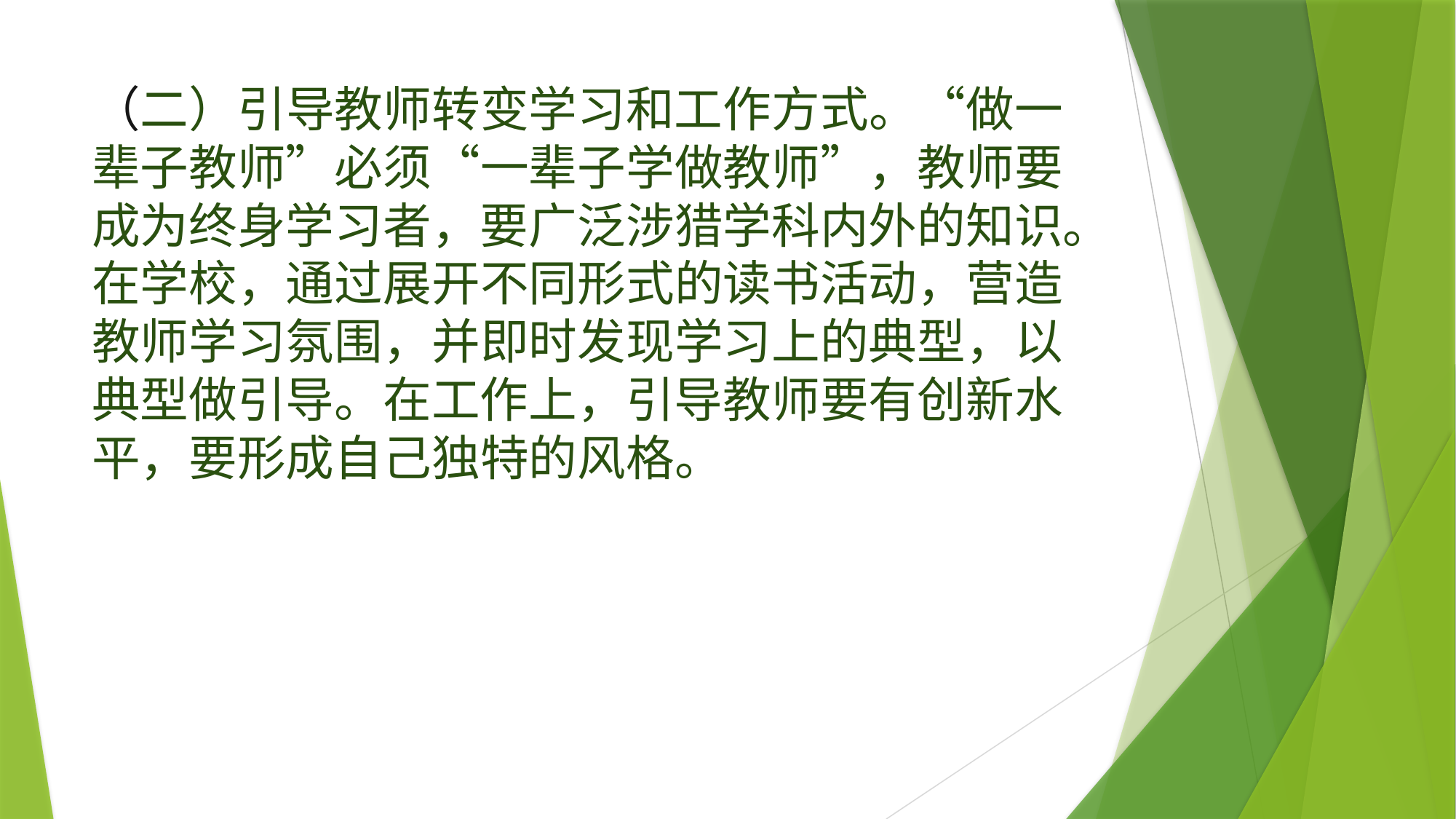

# （二）引导教师转变学习和工作方式。“做一辈子教师”必须“一辈子学做教师”，教师要成为终身学习者，要广泛涉猎学科内外的知识。在学校，通过展开不同形式的读书活动，营造教师学习氛围，并即时发现学习上的典型，以典型做引导。在工作上，引导教师要有创新水平，要形成自己独特的风格。